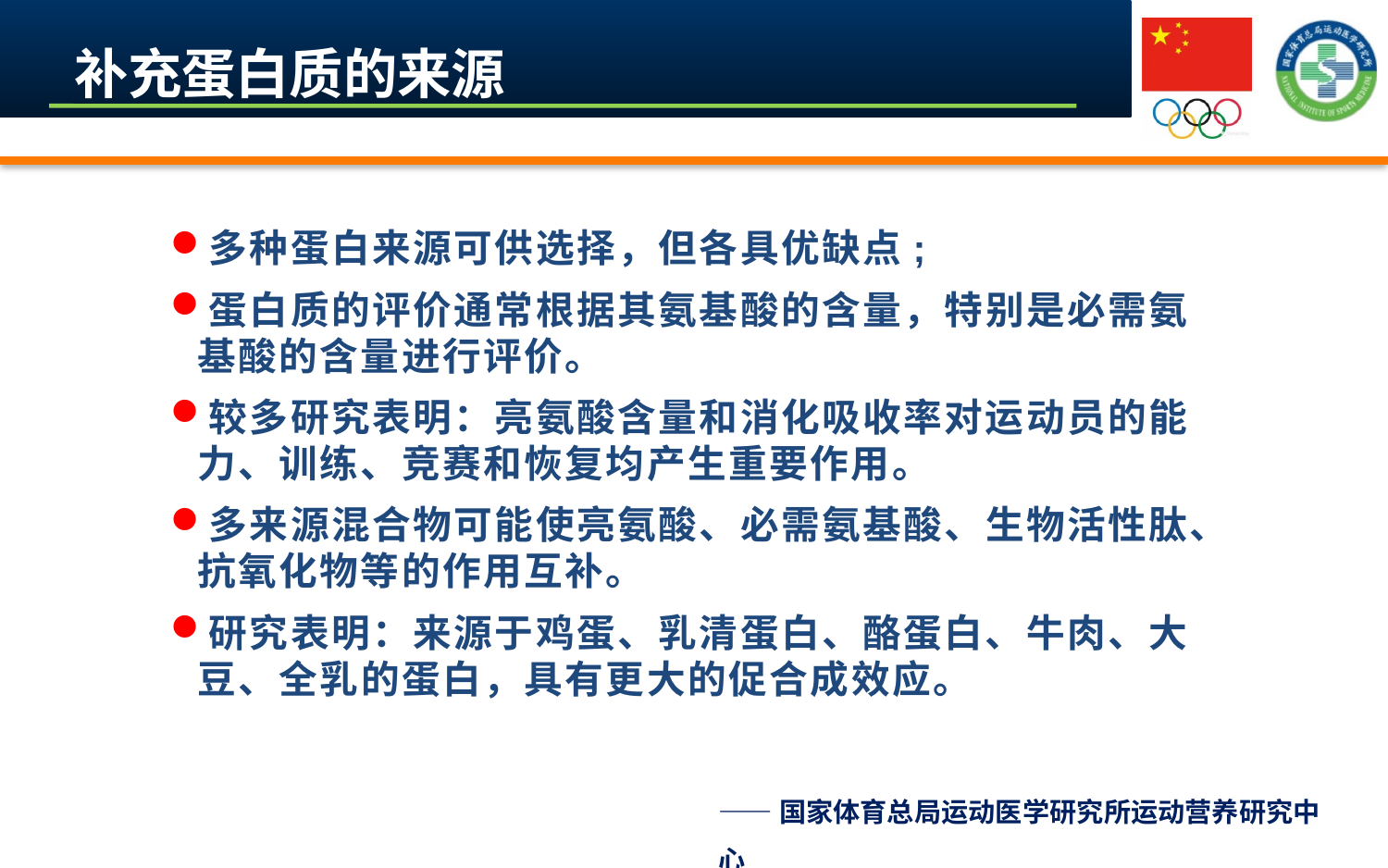

补充蛋白质的来源
多种蛋白来源可供选择，但各具优缺点;
蛋白质的评价通常根据其氨基酸的含量，特别是必需氨基酸的含量进行评价。
较多研究表明：亮氨酸含量和消化吸收率对运动员的能力、训练、竞赛和恢复均产生重要作用。
多来源混合物可能使亮氨酸、必需氨基酸、生物活性肽、抗氧化物等的作用互补。
研究表明：来源于鸡蛋、乳清蛋白、酪蛋白、牛肉、大豆、全乳的蛋白，具有更大的促合成效应。